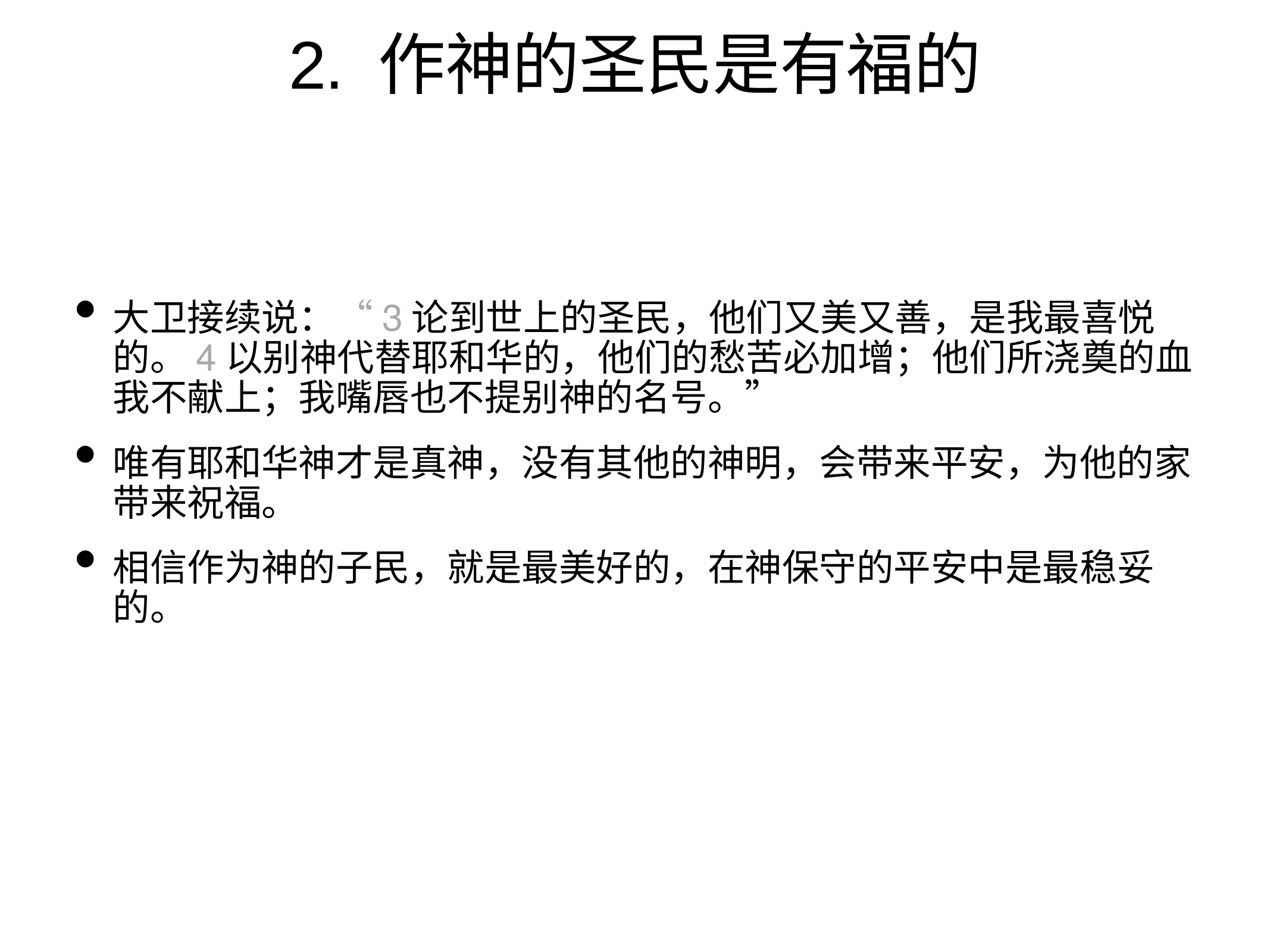

# 2. 作神的圣民是有福的

大卫接续说：“3论到世上的圣民，他们又美又善，是我最喜悦的。4以别神代替耶和华的，他们的愁苦必加增；他们所浇奠的血我不献上；我嘴唇也不提别神的名号。”
唯有耶和华神才是真神，没有其他的神明，会带来平安，为他的家带来祝福。
相信作为神的子民，就是最美好的，在神保守的平安中是最稳妥的。